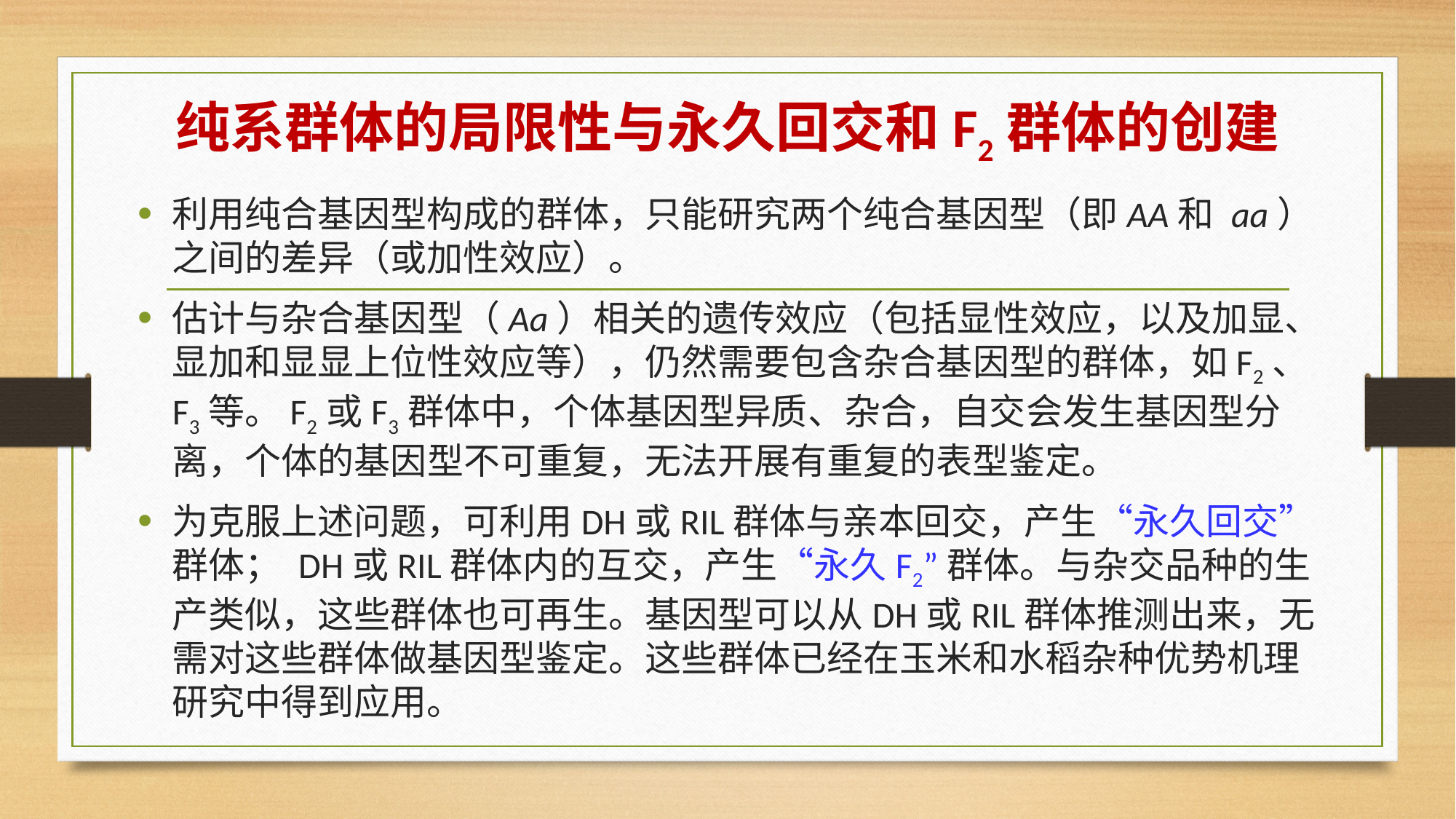

# 纯系群体的局限性与永久回交和F2群体的创建
利用纯合基因型构成的群体，只能研究两个纯合基因型（即AA和 aa）之间的差异（或加性效应）。
估计与杂合基因型（Aa）相关的遗传效应（包括显性效应，以及加显、显加和显显上位性效应等），仍然需要包含杂合基因型的群体，如F2、F3等。F2或F3群体中，个体基因型异质、杂合，自交会发生基因型分离，个体的基因型不可重复，无法开展有重复的表型鉴定。
为克服上述问题，可利用DH或RIL群体与亲本回交，产生“永久回交”群体； DH或RIL群体内的互交，产生“永久F2”群体。与杂交品种的生产类似，这些群体也可再生。基因型可以从DH或RIL群体推测出来，无需对这些群体做基因型鉴定。这些群体已经在玉米和水稻杂种优势机理研究中得到应用。